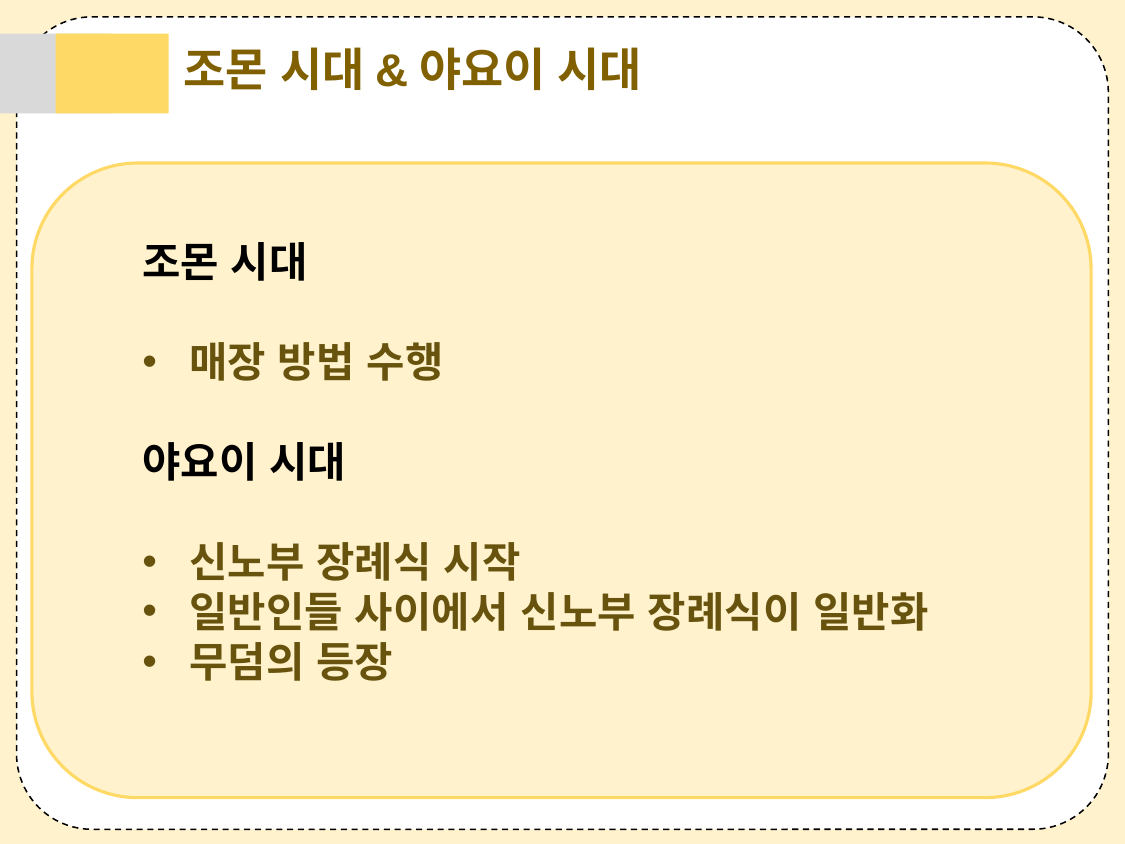

조몬 시대&야요이 시대

조몬 시대

매장 방법 수행

야요이 시대

신노부 장례식 시작
일반인들 사이에서 신노부 장례식이 일반화
무덤의 등장